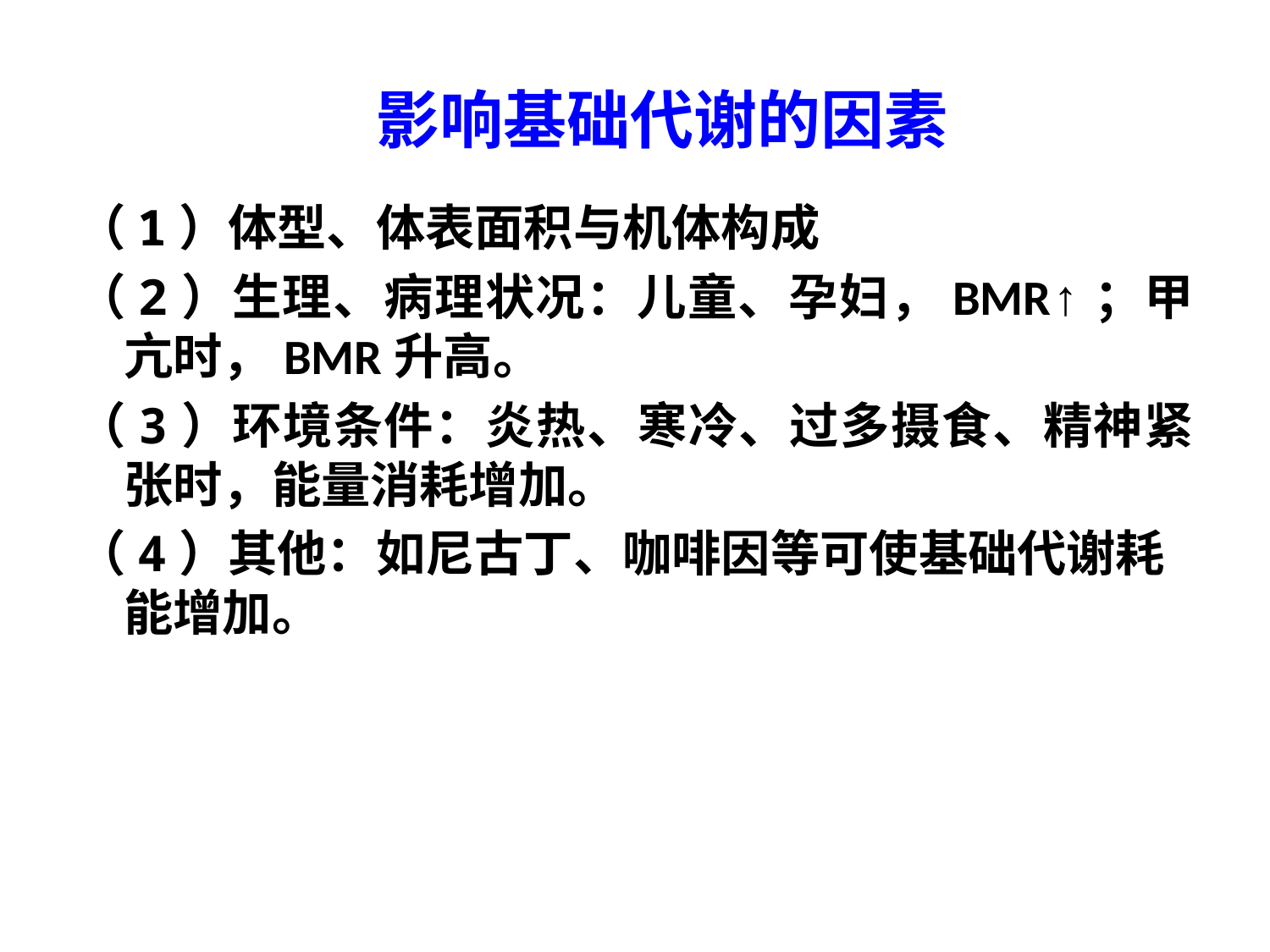

影响基础代谢的因素

（1）体型、体表面积与机体构成
（2）生理、病理状况：儿童、孕妇，BMR↑；甲亢时，BMR升高。
（3）环境条件：炎热、寒冷、过多摄食、精神紧张时，能量消耗增加。
（4）其他：如尼古丁、咖啡因等可使基础代谢耗能增加。